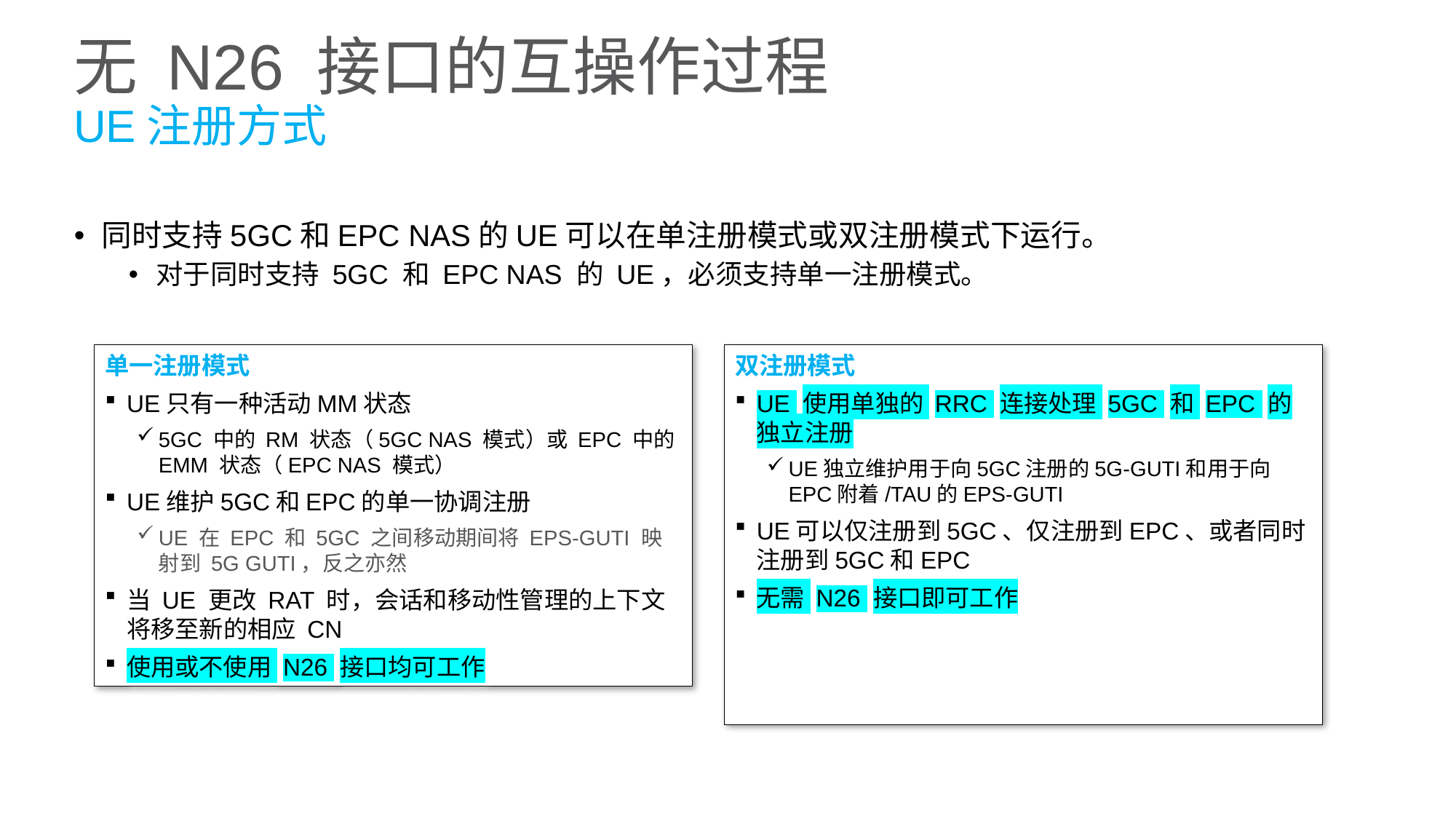

# 无 N26 接口的互操作过程 UE注册方式
同时支持5GC和EPC NAS的UE可以在单注册模式或双注册模式下运行。
对于同时支持 5GC 和 EPC NAS 的 UE，必须支持单一注册模式。
单一注册模式
UE只有一种活动MM状态
5GC 中的 RM 状态（5GC NAS 模式）或 EPC 中的 EMM 状态（EPC NAS 模式）
UE维护5GC和EPC的单一协调注册
UE 在 EPC 和 5GC 之间移动期间将 EPS-GUTI 映射到 5G GUTI，反之亦然
当 UE 更改 RAT 时，会话和移动性管理的上下文将移至新的相应 CN
使用或不使用 N26 接口均可工作
双注册模式
UE 使用单独的 RRC 连接处理 5GC 和 EPC 的独立注册
UE独立维护用于向5GC注册的5G-GUTI和用于向EPC附着/TAU的EPS-GUTI
UE可以仅注册到5GC、仅注册到EPC、或者同时注册到5GC和EPC
无需 N26 接口即可工作